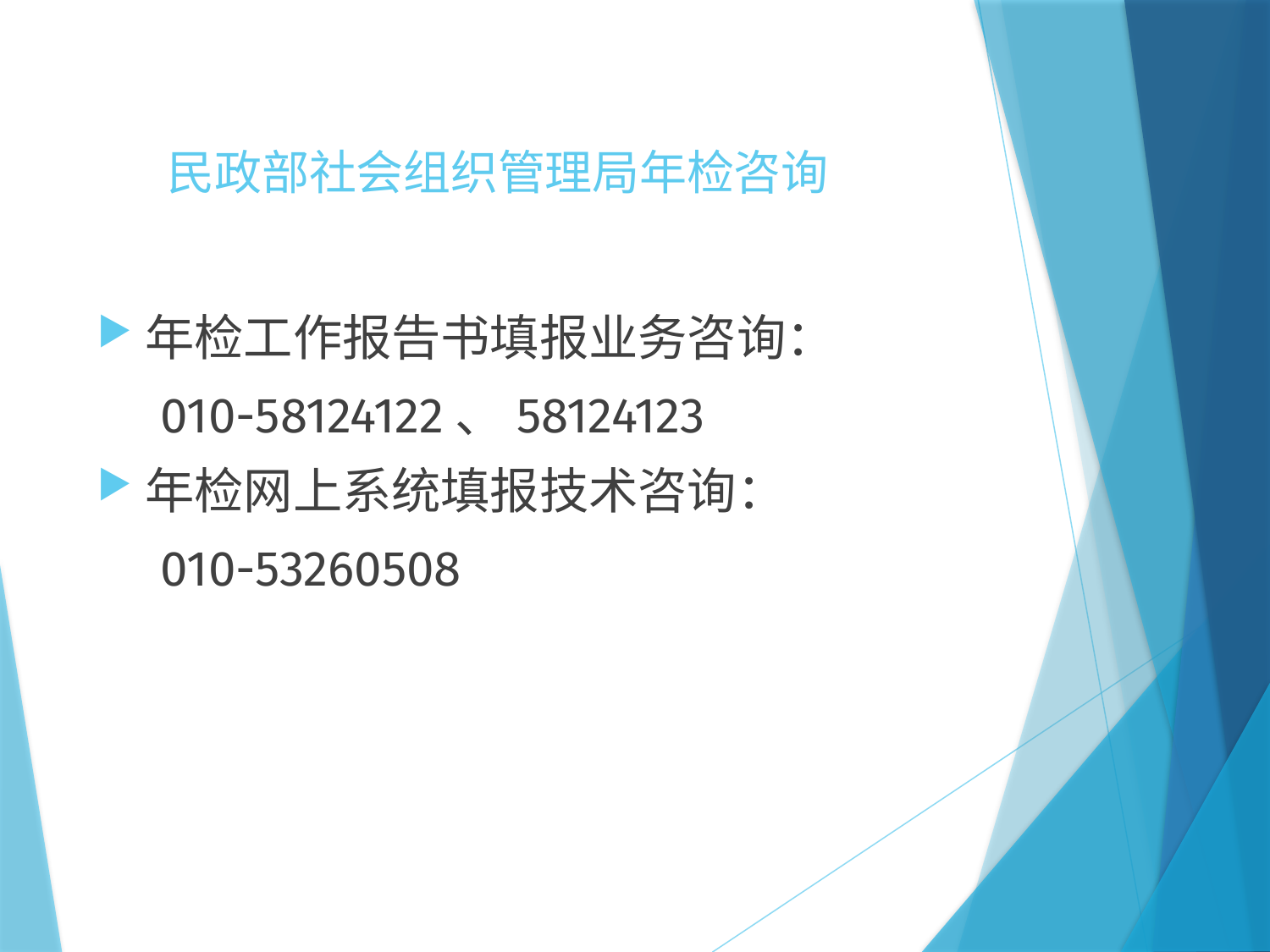

# 民政部社会组织管理局年检咨询
年检工作报告书填报业务咨询：
010-58124122、58124123
年检网上系统填报技术咨询：
010-53260508